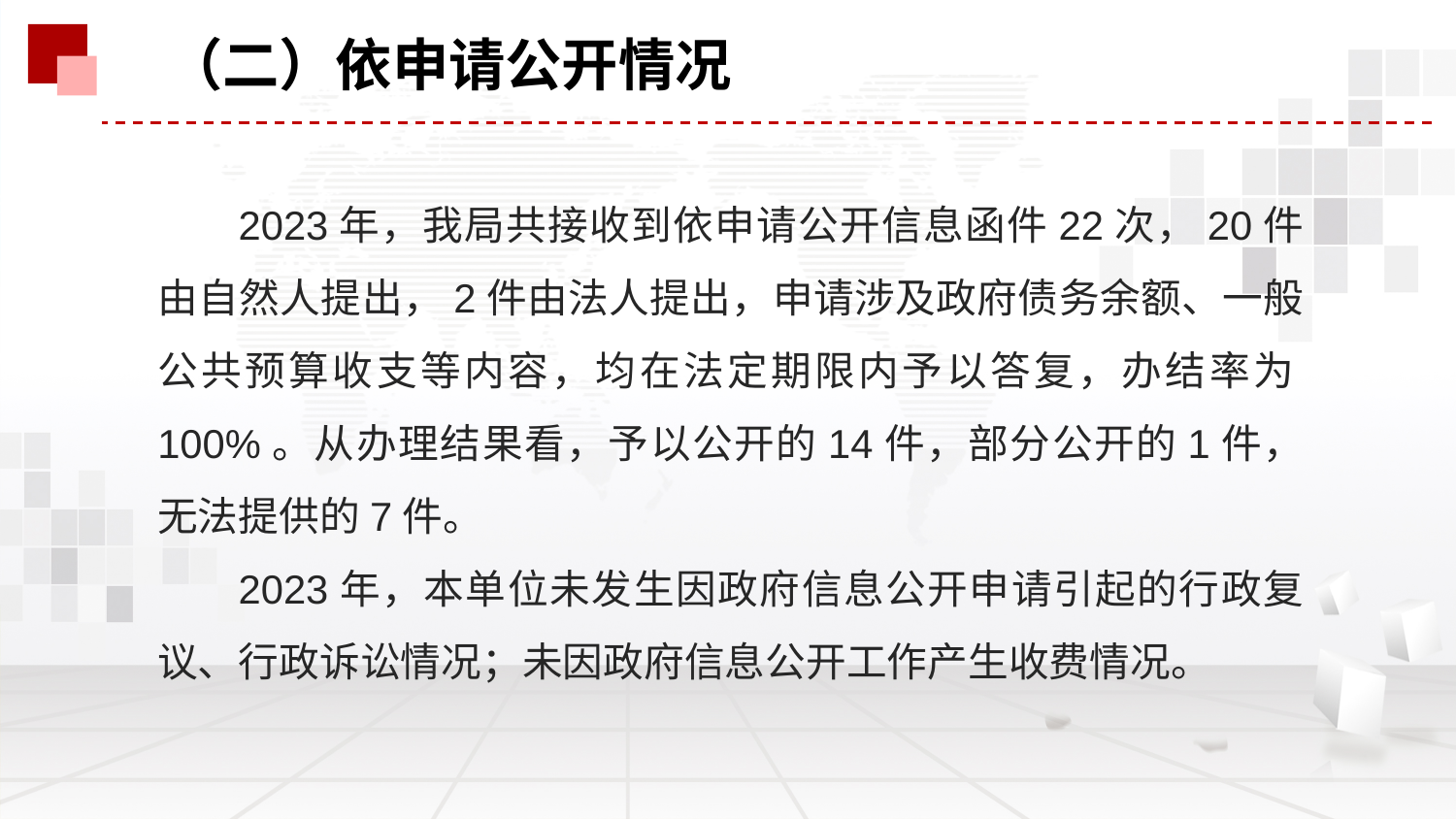

（二）依申请公开情况
2023年，我局共接收到依申请公开信息函件22次，20件由自然人提出，2件由法人提出，申请涉及政府债务余额、一般公共预算收支等内容，均在法定期限内予以答复，办结率为100%。从办理结果看，予以公开的14件，部分公开的1件，无法提供的7件。
2023年，本单位未发生因政府信息公开申请引起的行政复议、行政诉讼情况；未因政府信息公开工作产生收费情况。